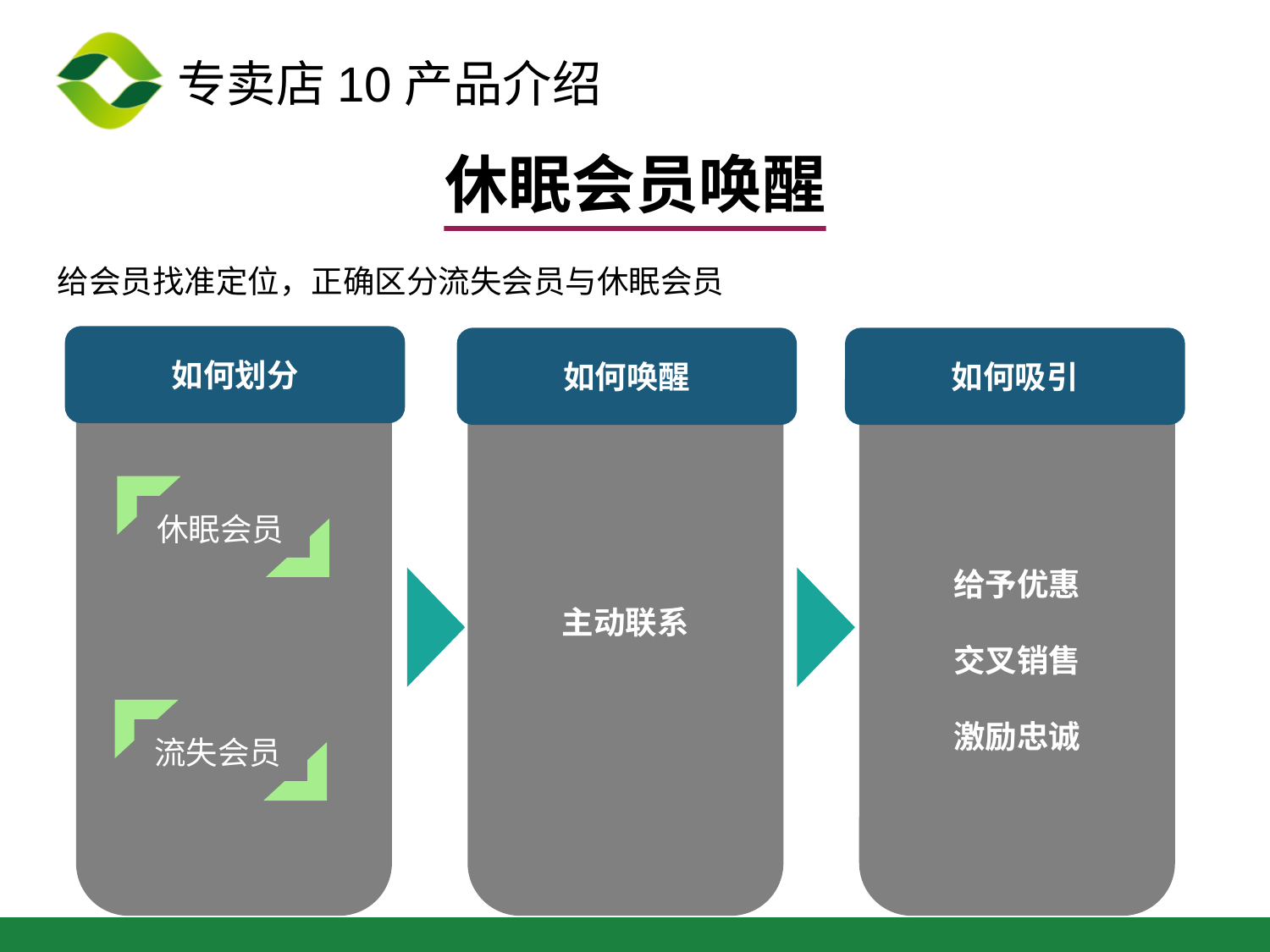

休眠会员唤醒

给会员找准定位，正确区分流失会员与休眠会员
如何划分
如何唤醒
如何吸引

主动联系

给予优惠
交叉销售
激励忠诚

休眠会员

流失会员